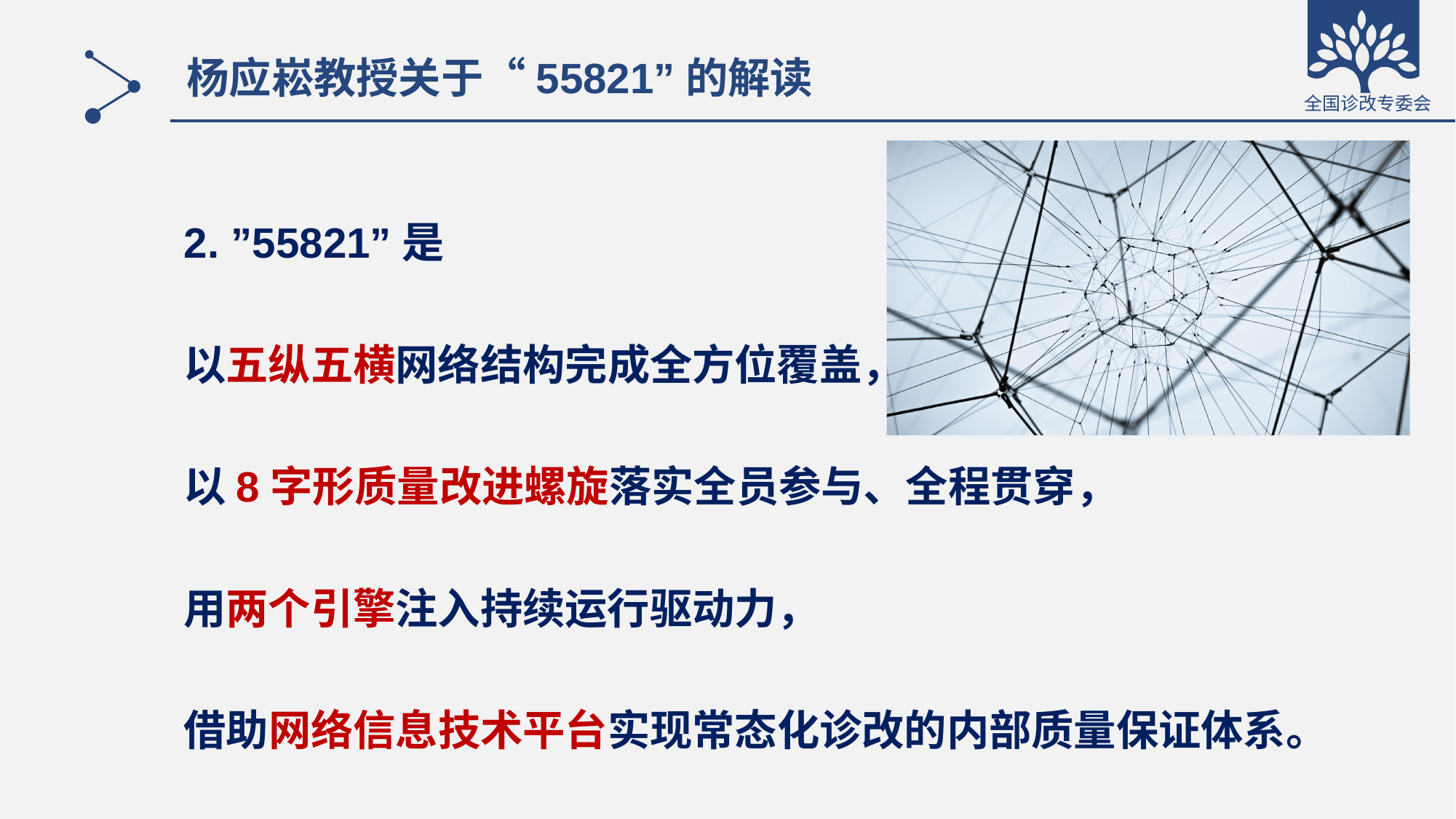

# 杨应崧教授关于“55821”的解读

2. ”55821”是

以五纵五横网络结构完成全方位覆盖，

以8字形质量改进螺旋落实全员参与、全程贯穿，

用两个引擎注入持续运行驱动力，

借助网络信息技术平台实现常态化诊改的内部质量保证体系。